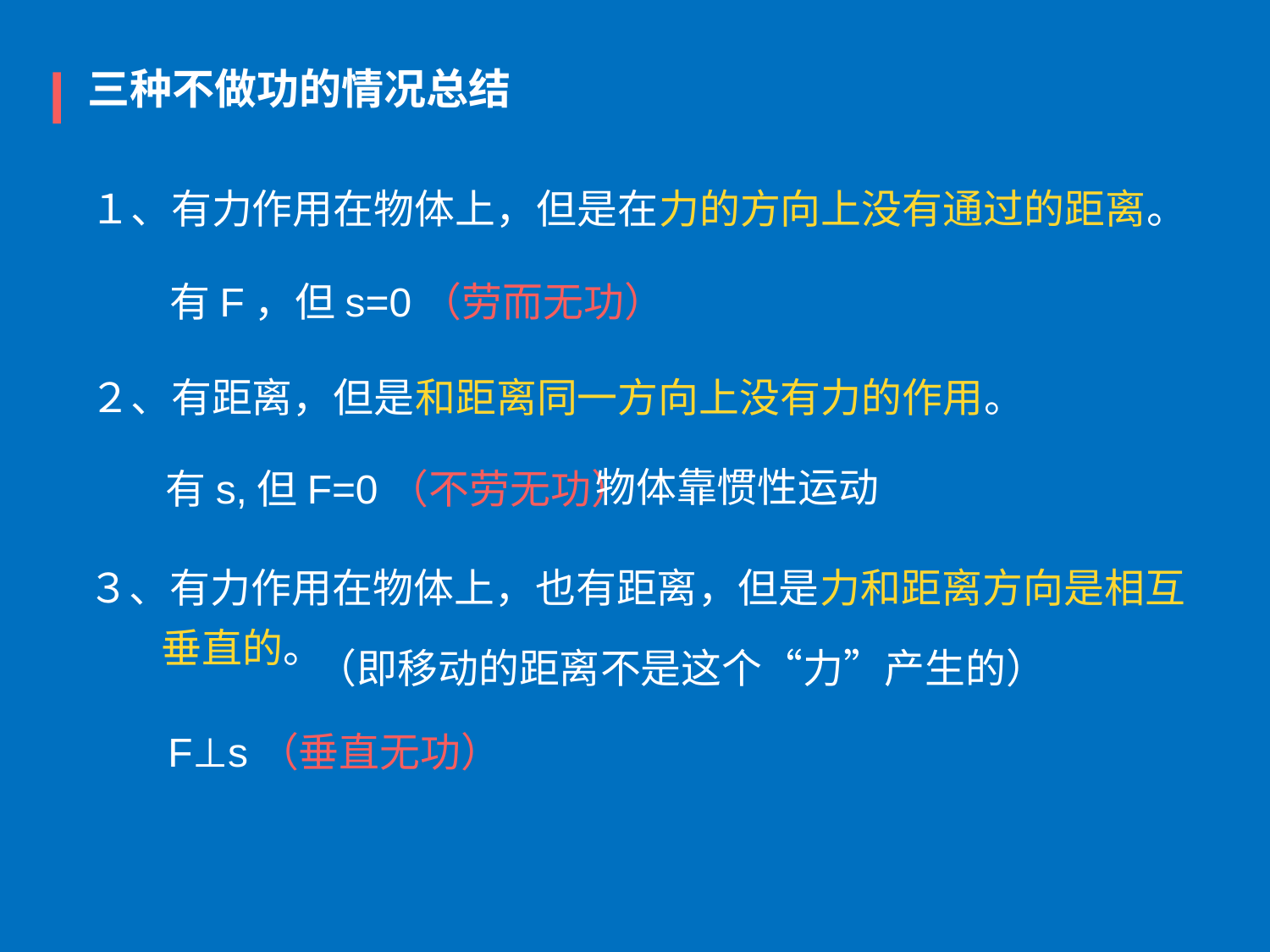

三种不做功的情况总结

１、有力作用在物体上，但是在力的方向上没有通过的距离。
有F，但s=0（劳而无功）
２、有距离，但是和距离同一方向上没有力的作用。
物体靠惯性运动
有s,但F=0（不劳无功）
３、有力作用在物体上，也有距离，但是力和距离方向是相互
        垂直的。
（即移动的距离不是这个“力”产生的）
F⊥s（垂直无功）